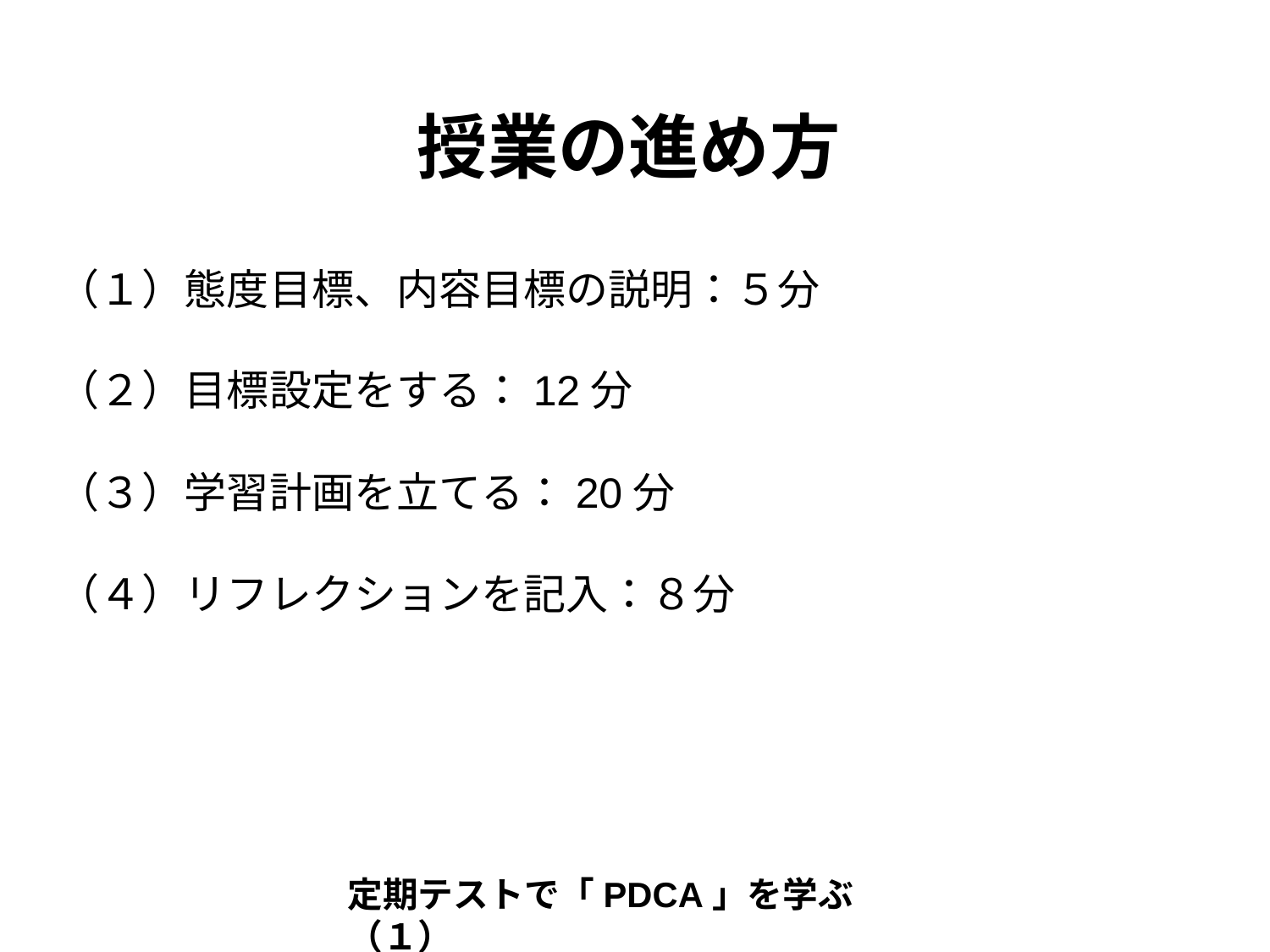

授業の進め方
（１）態度目標、内容目標の説明：５分

（２）目標設定をする：12分

（３）学習計画を立てる：20分

（４）リフレクションを記入：８分
定期テストで「PDCA」を学ぶ（１）